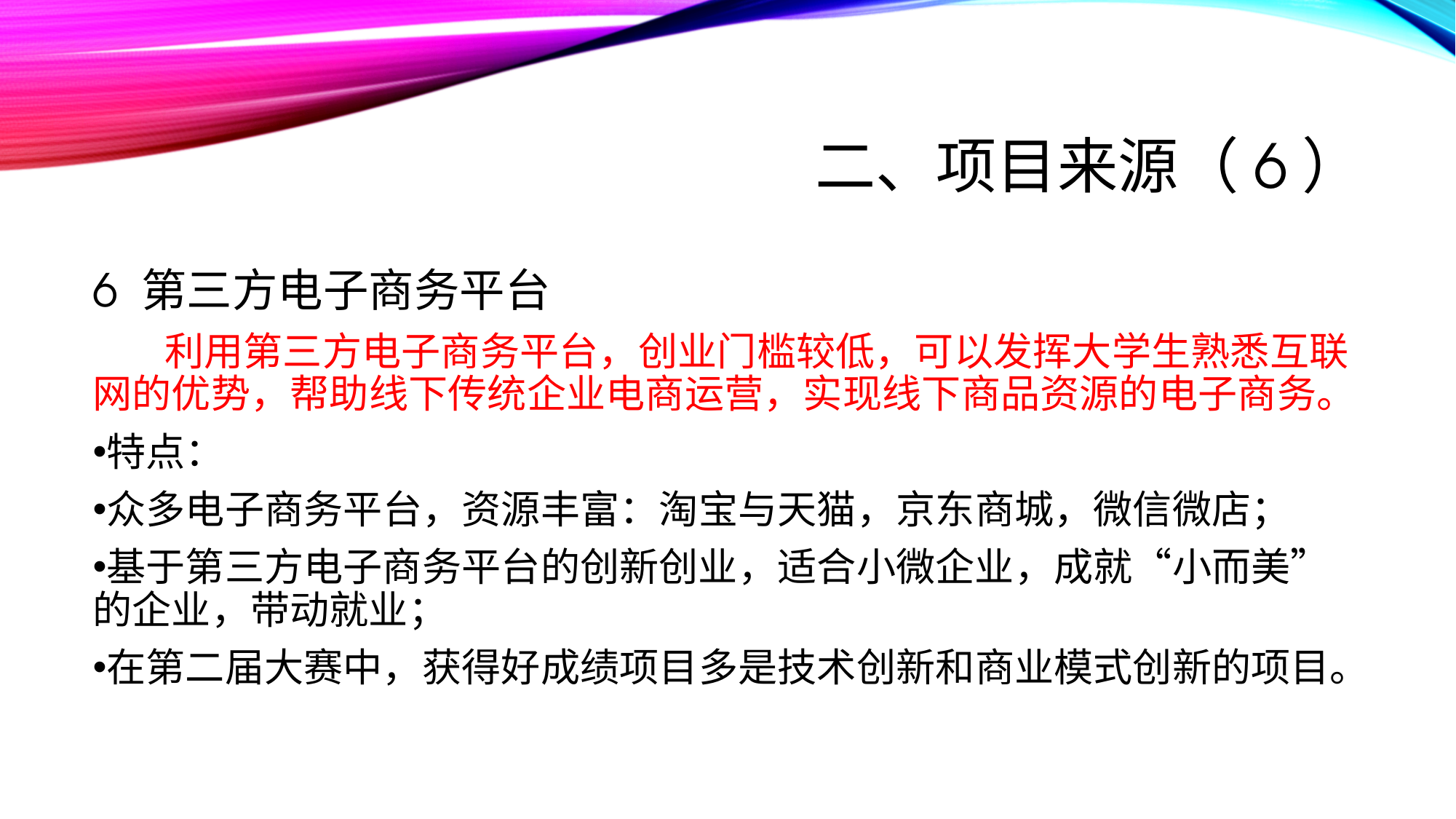

# 二、项目来源（6）
6 第三方电子商务平台
       利用第三方电子商务平台，创业门槛较低，可以发挥大学生熟悉互联网的优势，帮助线下传统企业电商运营，实现线下商品资源的电子商务。
特点：
众多电子商务平台，资源丰富：淘宝与天猫，京东商城，微信微店；
基于第三方电子商务平台的创新创业，适合小微企业，成就“小而美”的企业，带动就业；
在第二届大赛中，获得好成绩项目多是技术创新和商业模式创新的项目。